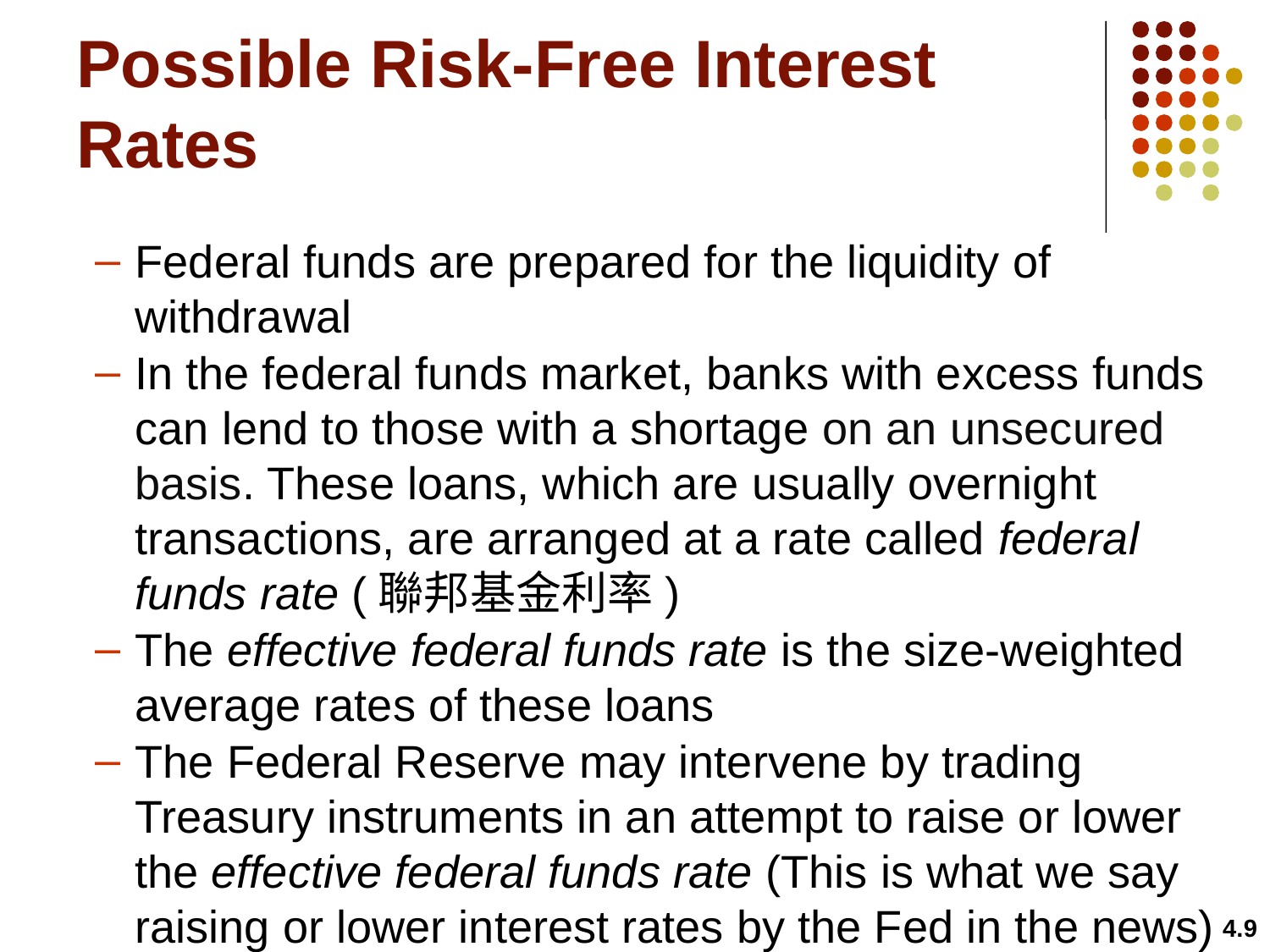

# Possible Risk-Free Interest Rates
Federal funds are prepared for the liquidity of withdrawal
In the federal funds market, banks with excess funds can lend to those with a shortage on an unsecured basis. These loans, which are usually overnight transactions, are arranged at a rate called federal funds rate (聯邦基金利率)
The effective federal funds rate is the size-weighted average rates of these loans
The Federal Reserve may intervene by trading Treasury instruments in an attempt to raise or lower the effective federal funds rate (This is what we say raising or lower interest rates by the Fed in the news)
4.9